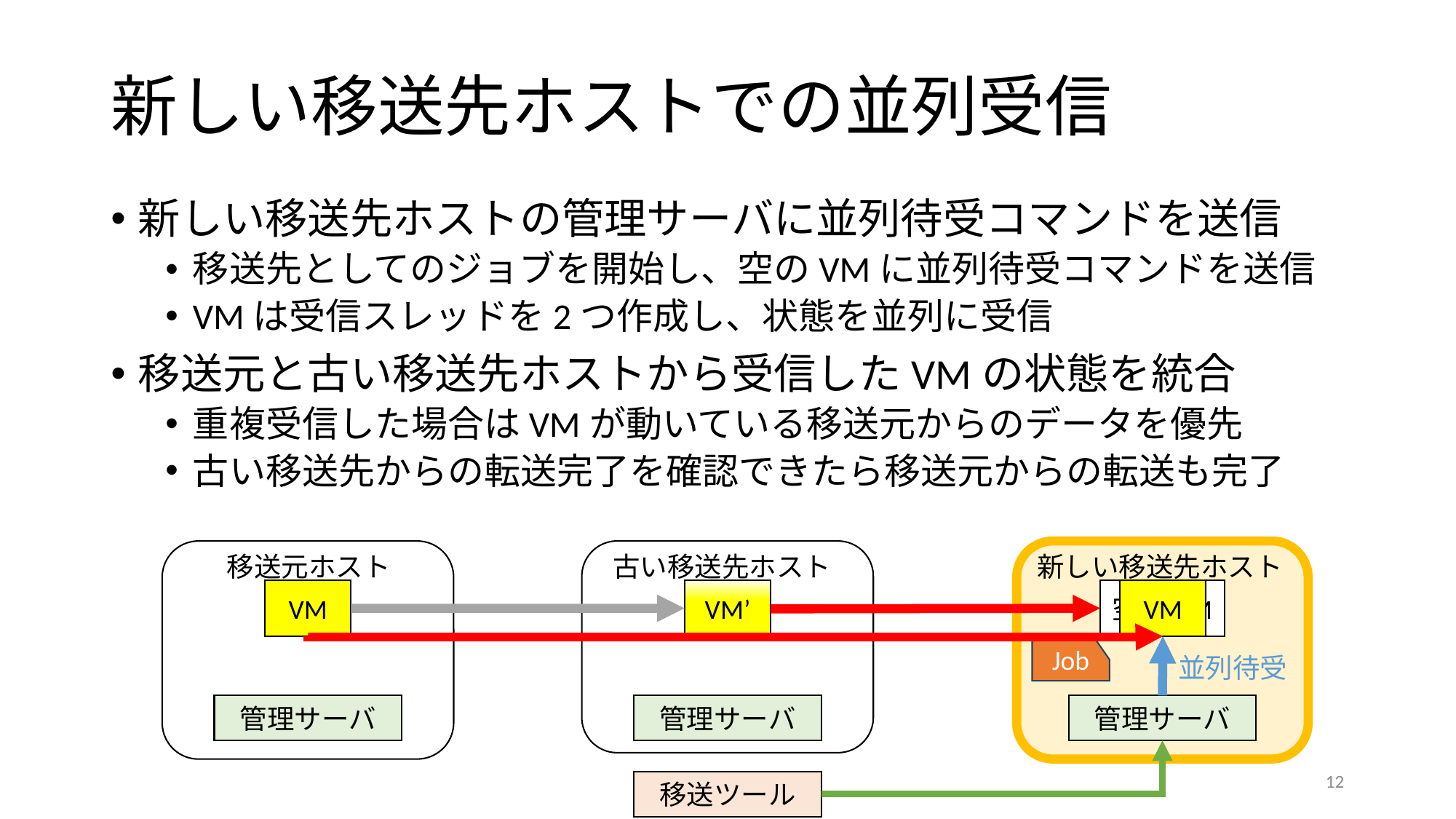

# 新しい移送先ホストでの並列受信
新しい移送先ホストの管理サーバに並列待受コマンドを送信
移送先としてのジョブを開始し、空のVMに並列待受コマンドを送信
VMは受信スレッドを2つ作成し、状態を並列に受信
移送元と古い移送先ホストから受信したVMの状態を統合
重複受信した場合はVMが動いている移送元からのデータを優先
古い移送先からの転送完了を確認できたら移送元からの転送も完了

移送元ホスト
古い移送先ホスト
新しい移送先ホスト
VM
VM’
空のVM
VM
VM
Job
並列待受
管理サーバ
管理サーバ
管理サーバ
12
移送ツール